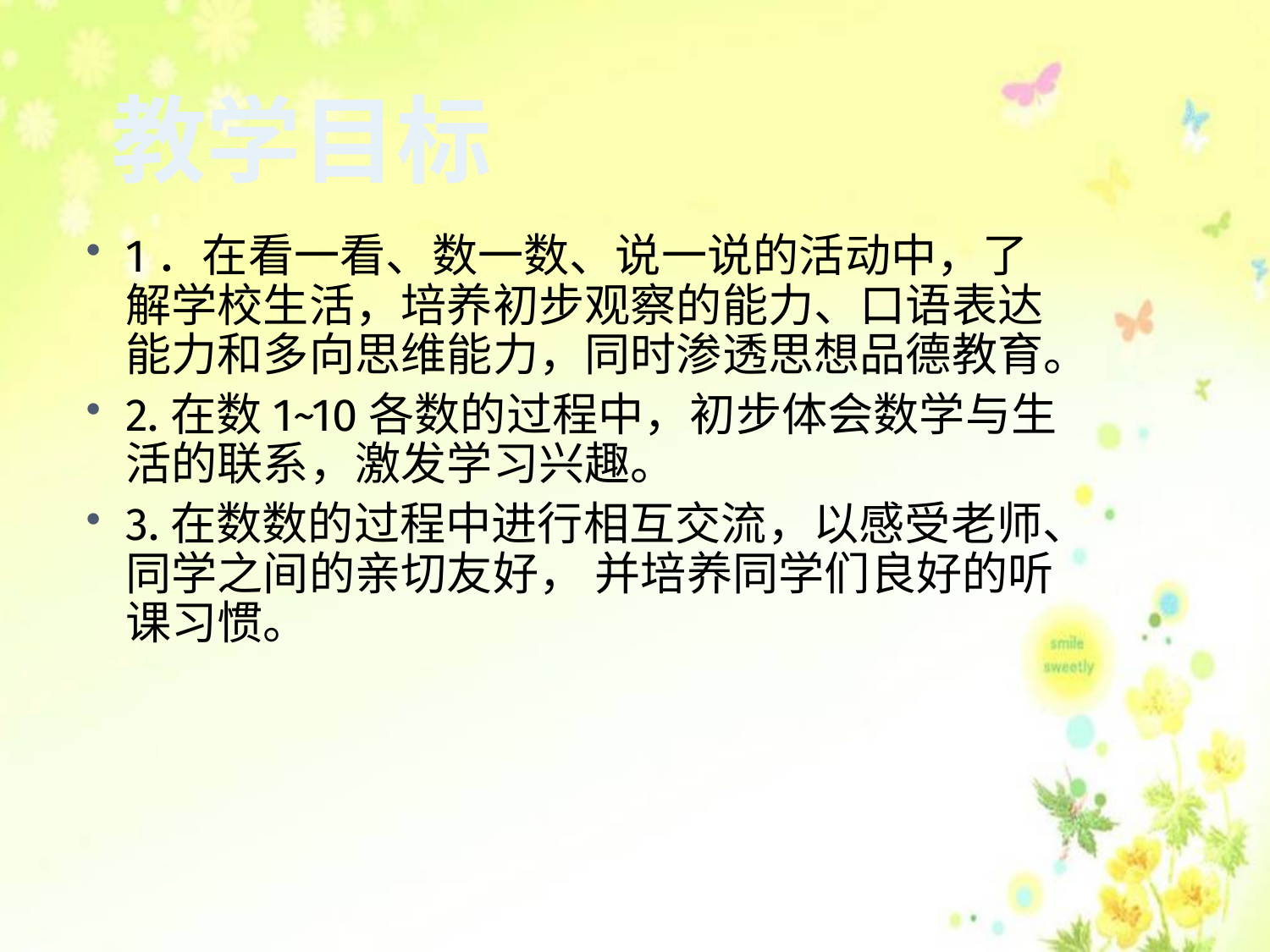

# 教学目标
1．在看一看、数一数、说一说的活动中，了解学校生活，培养初步观察的能力、口语表达能力和多向思维能力，同时渗透思想品德教育。
2.在数1~10各数的过程中，初步体会数学与生活的联系，激发学习兴趣。
3.在数数的过程中进行相互交流，以感受老师、同学之间的亲切友好， 并培养同学们良好的听课习惯。